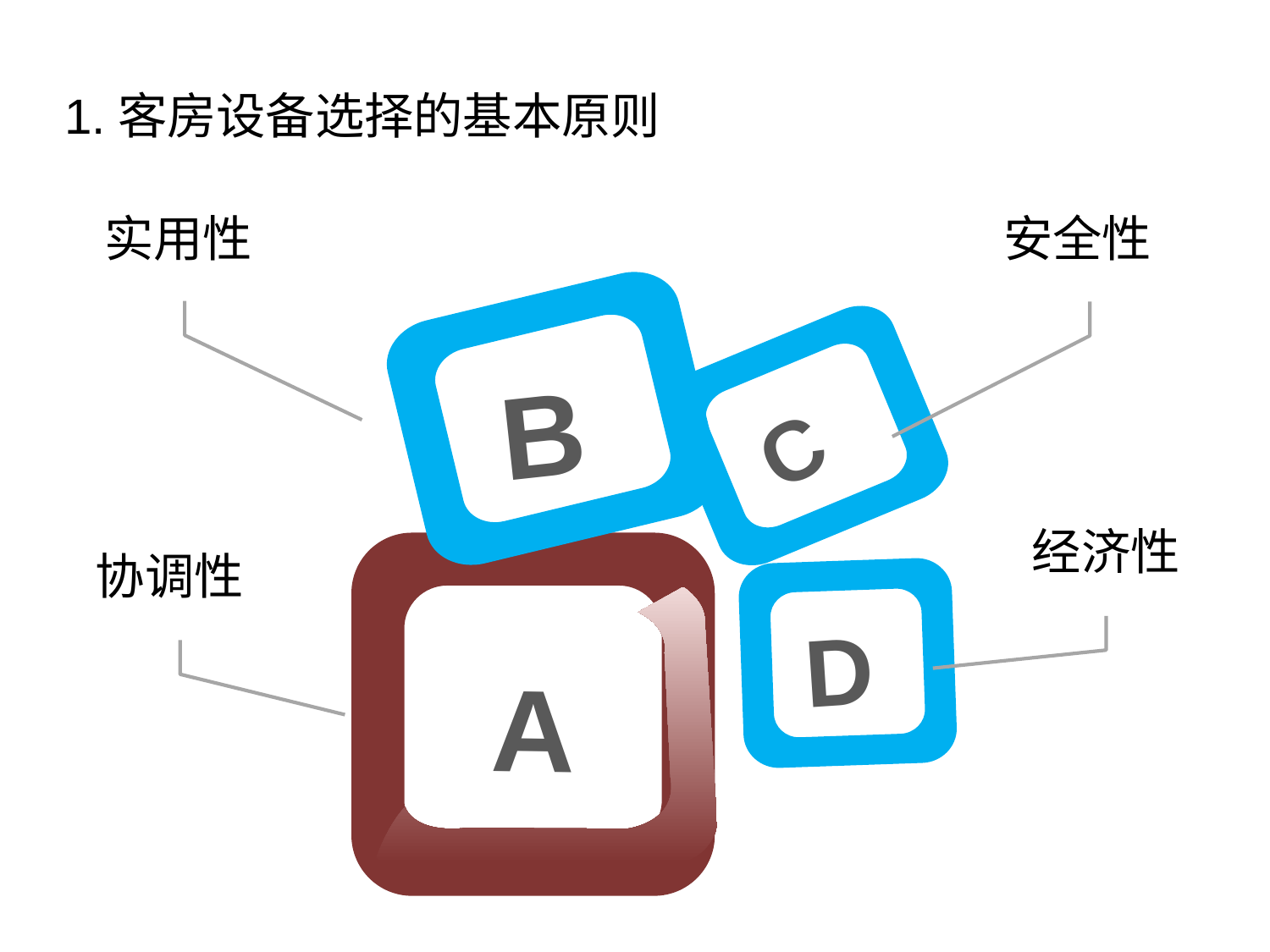

1.客房设备选择的基本原则
实用性
安全性

B
C
经济性

协调性

D

A